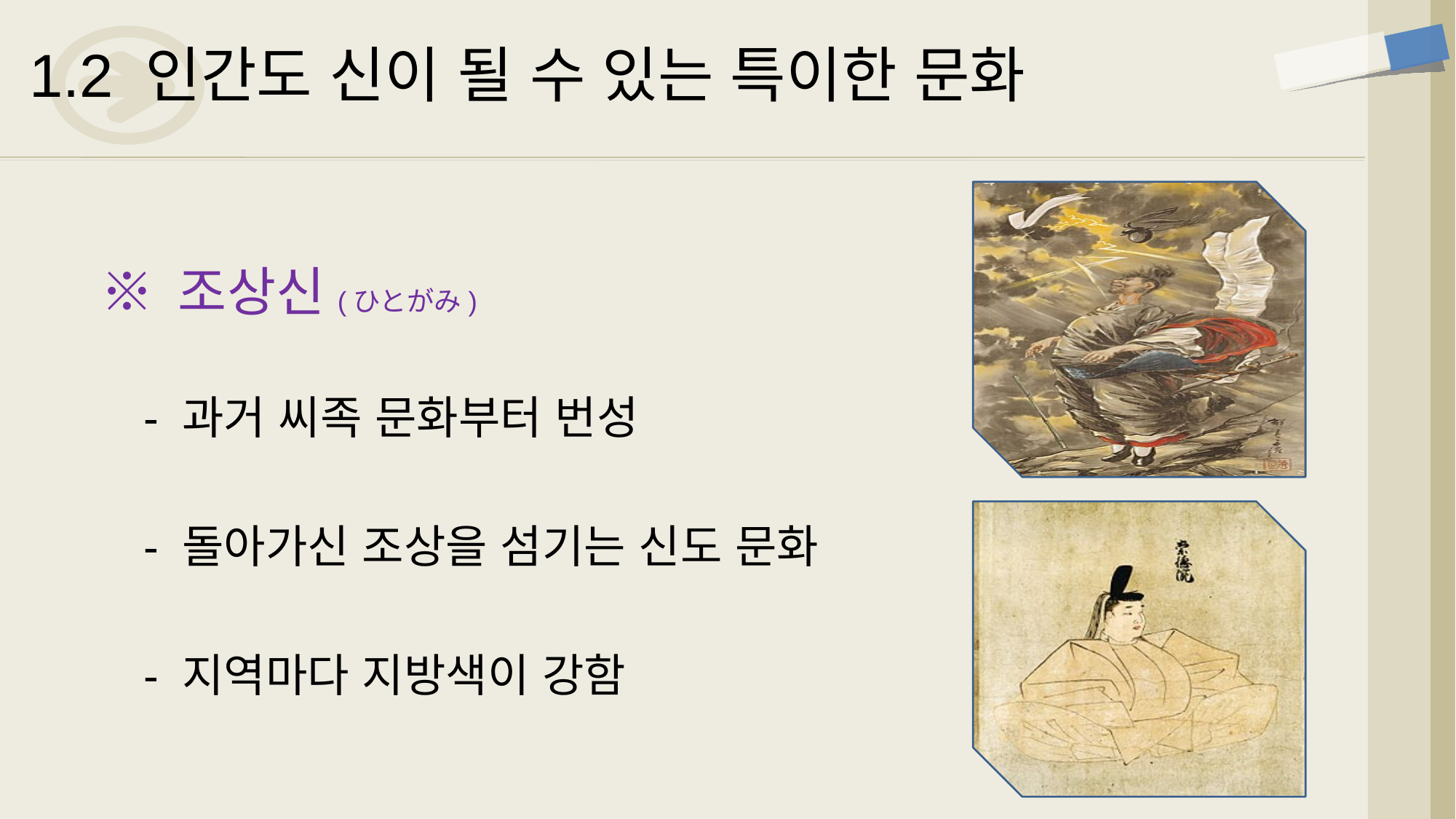

1.2 인간도 신이 될 수 있는 특이한 문화

※ 조상신(ひとがみ)
- 과거 씨족 문화부터 번성

- 돌아가신 조상을 섬기는 신도 문화
- 지역마다 지방색이 강함